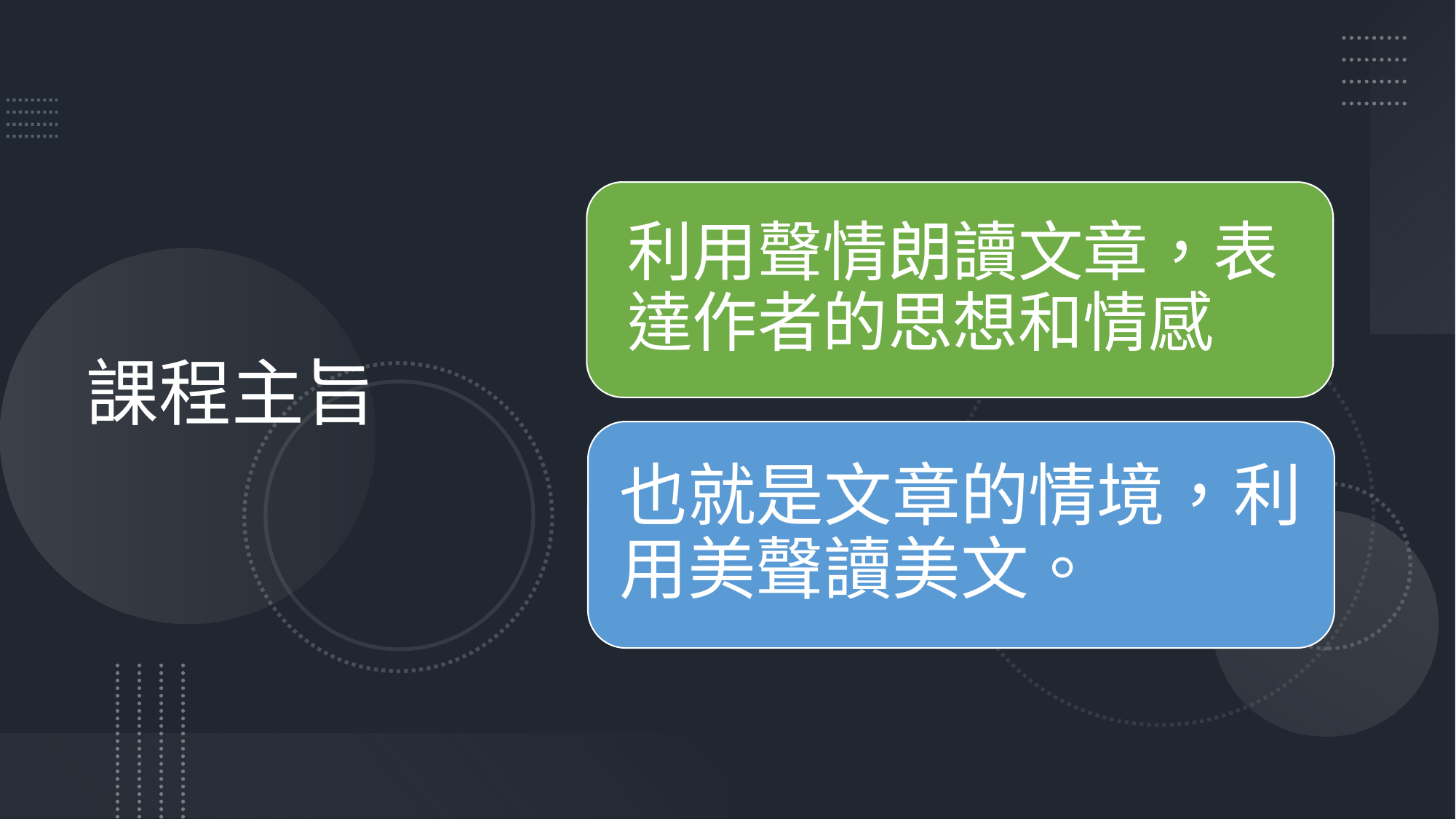

# 課程主旨
利用聲情朗讀文章，表達作者的思想和情感

也就是文章的情境，利用美聲讀美文。